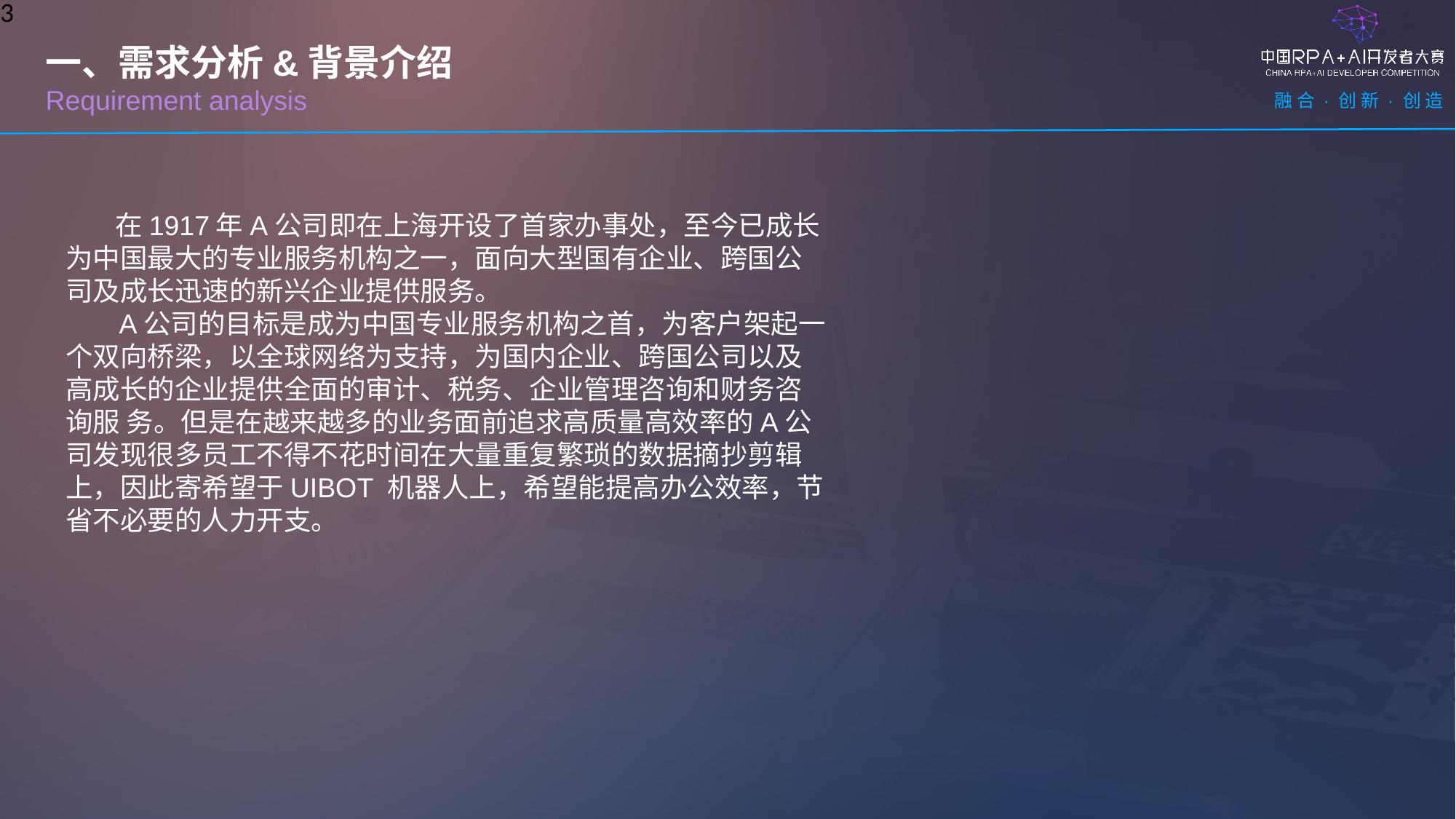

3
一、需求分析&背景介绍
Requirement analysis
       在1917年A公司即在上海开设了首家办事处，至今已成长为中国最大的专业服务机构之一，面向大型国有企业、跨国公司及成长迅速的新兴企业提供服务。
       A公司的目标是成为中国专业服务机构之首，为客户架起一个双向桥梁，以全球网络为支持，为国内企业、跨国公司以及高成长的企业提供全面的审计、税务、企业管理咨询和财务咨询服 务。但是在越来越多的业务面前追求高质量高效率的A公司发现很多员工不得不花时间在大量重复繁琐的数据摘抄剪辑上，因此寄希望于UIBOT 机器人上，希望能提高办公效率，节省不必要的人力开支。